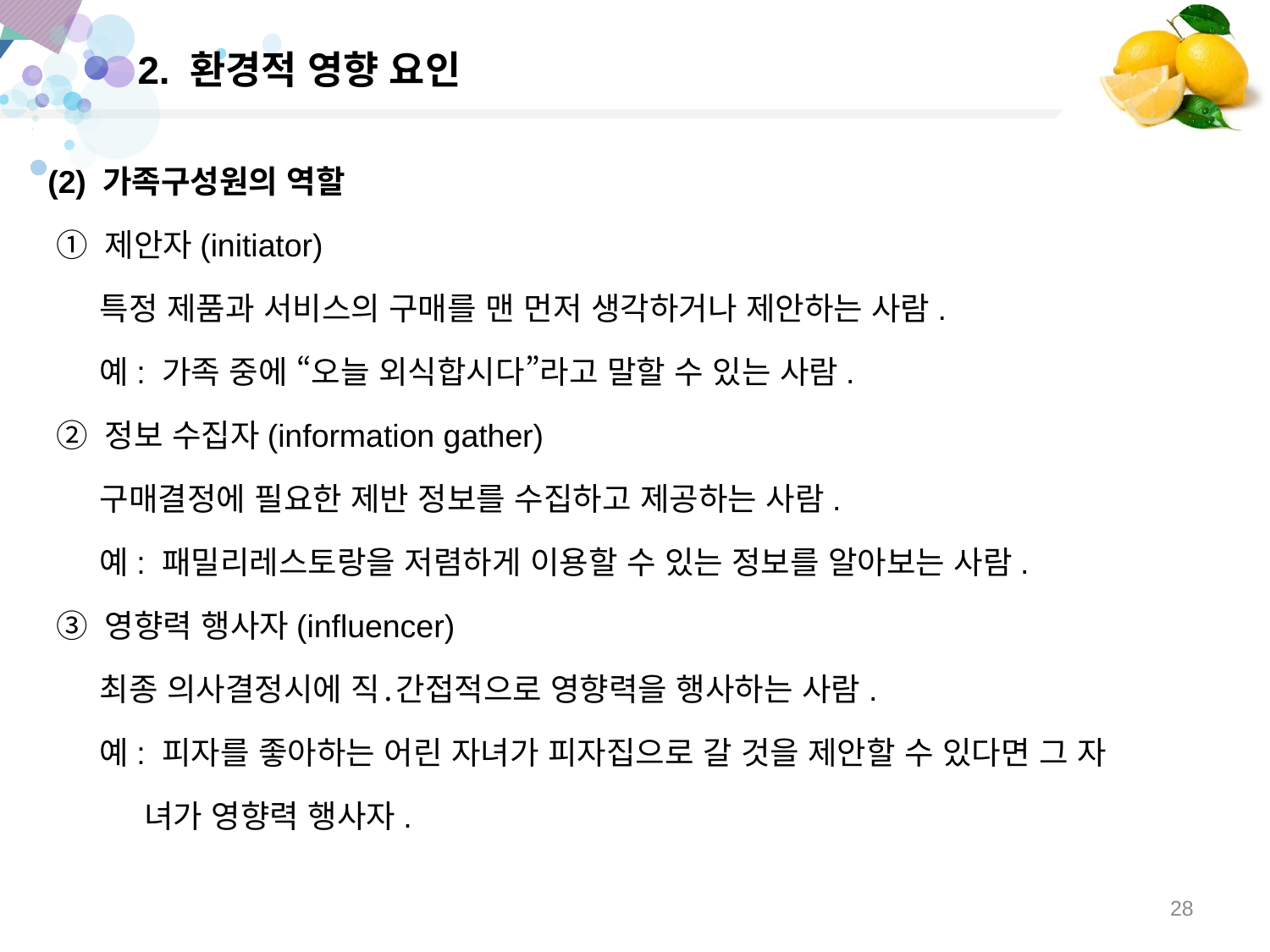

2. 환경적 영향 요인
(2) 가족구성원의 역할
 ① 제안자(initiator)
     특정 제품과 서비스의 구매를 맨 먼저 생각하거나 제안하는 사람.
     예: 가족 중에 “오늘 외식합시다”라고 말할 수 있는 사람.
 ② 정보 수집자(information gather)
     구매결정에 필요한 제반 정보를 수집하고 제공하는 사람.
     예: 패밀리레스토랑을 저렴하게 이용할 수 있는 정보를 알아보는 사람.
 ③ 영향력 행사자(influencer)
     최종 의사결정시에 직․간접적으로 영향력을 행사하는 사람.
     예: 피자를 좋아하는 어린 자녀가 피자집으로 갈 것을 제안할 수 있다면 그 자
          녀가 영향력 행사자.

28